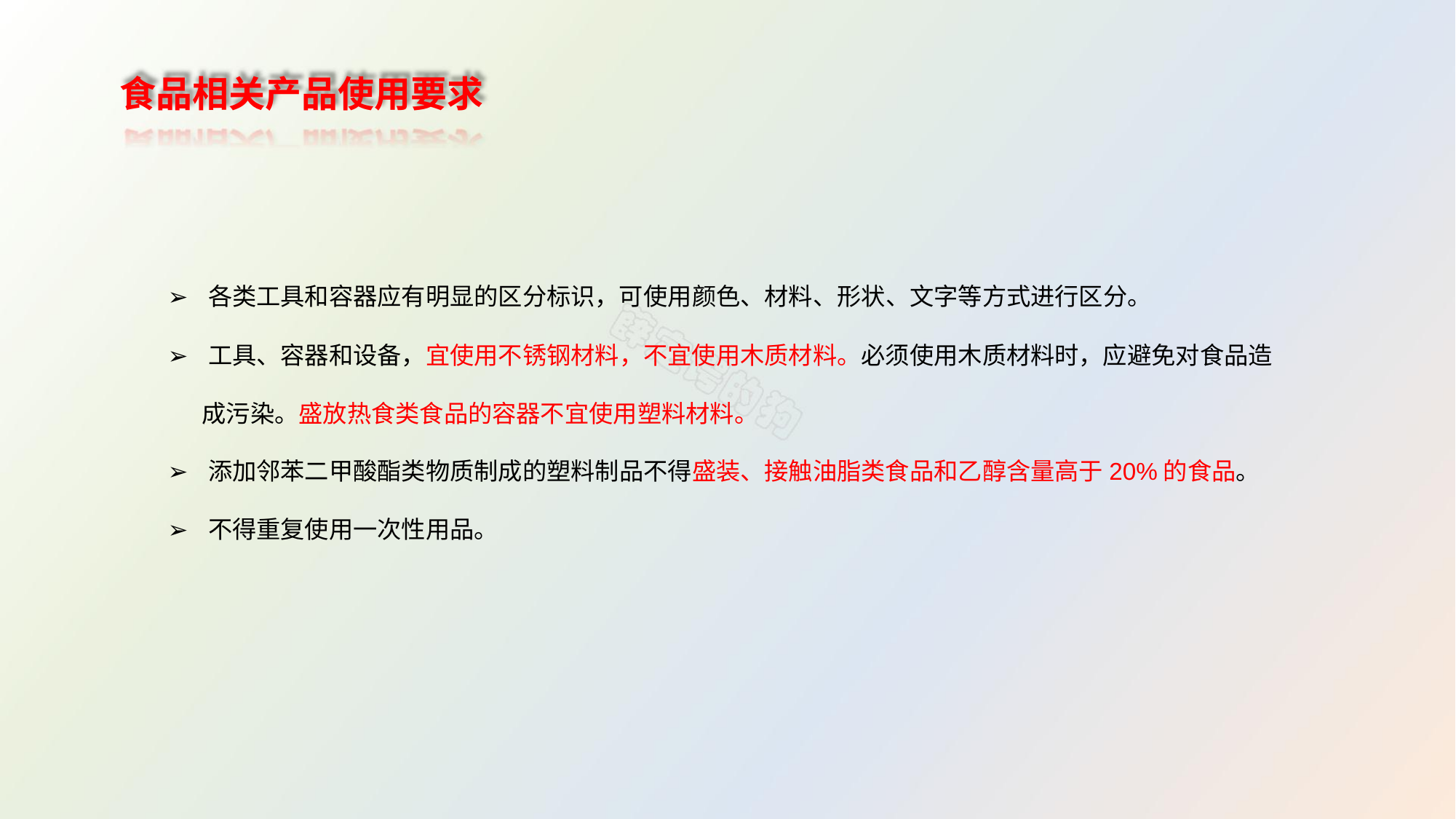

食品相关产品使用要求
➢ 各类工具和容器应有明显的区分标识，可使用颜色、材料、形状、文字等方式进行区分。
➢ 工具、容器和设备，宜使用不锈钢材料，不宜使用木质材料。必须使用木质材料时，应避免对食品造
成污染。盛放热食类食品的容器不宜使用塑料材料。
➢ 添加邻苯二甲酸酯类物质制成的塑料制品不得盛装、接触油脂类食品和乙醇含量高于20%的食品。
➢ 不得重复使用一次性用品。